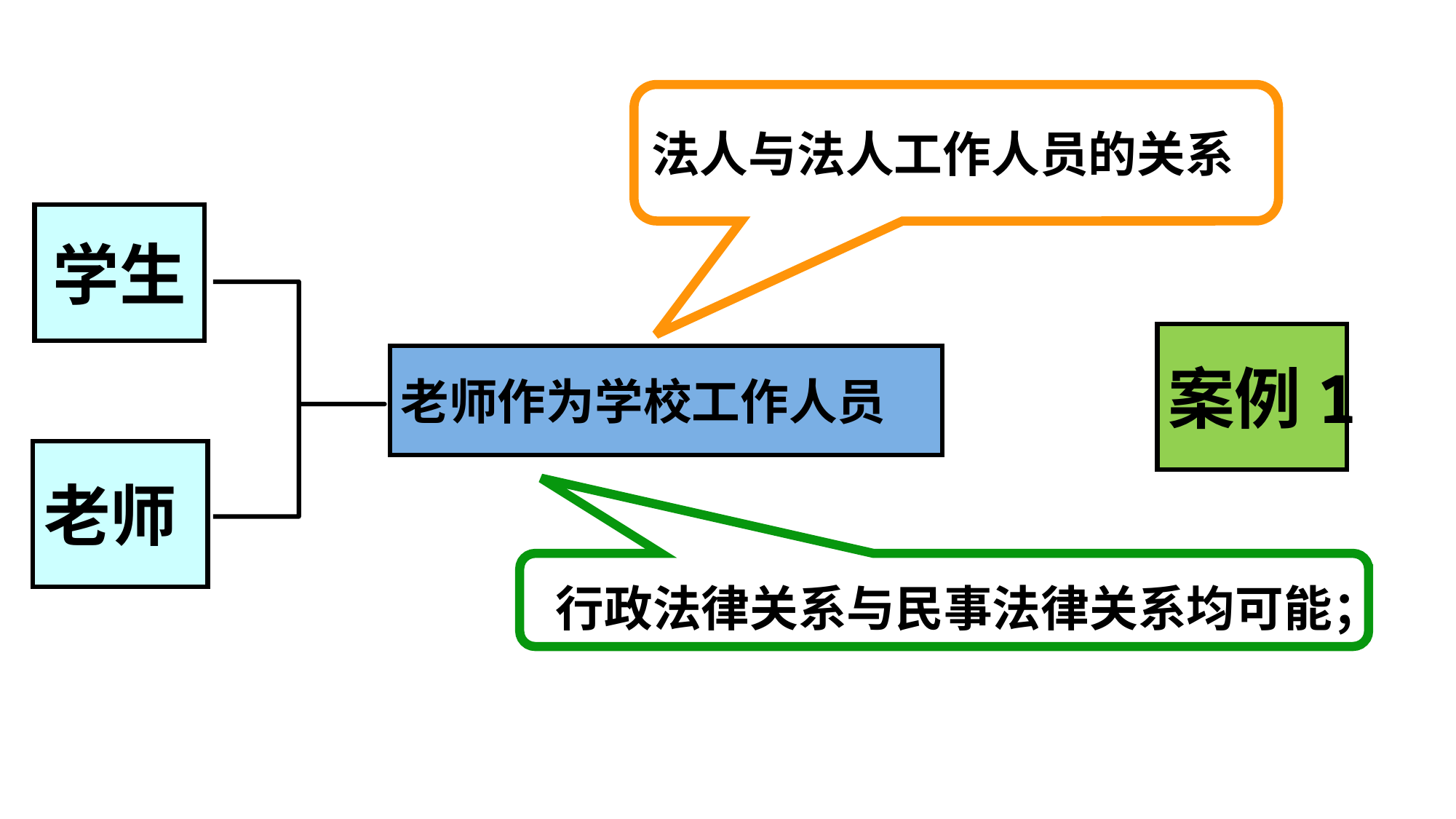

#
法人与法人工作人员的关系
学生

案例1
老师作为学校工作人员
老师

行政法律关系与民事法律关系均可能；